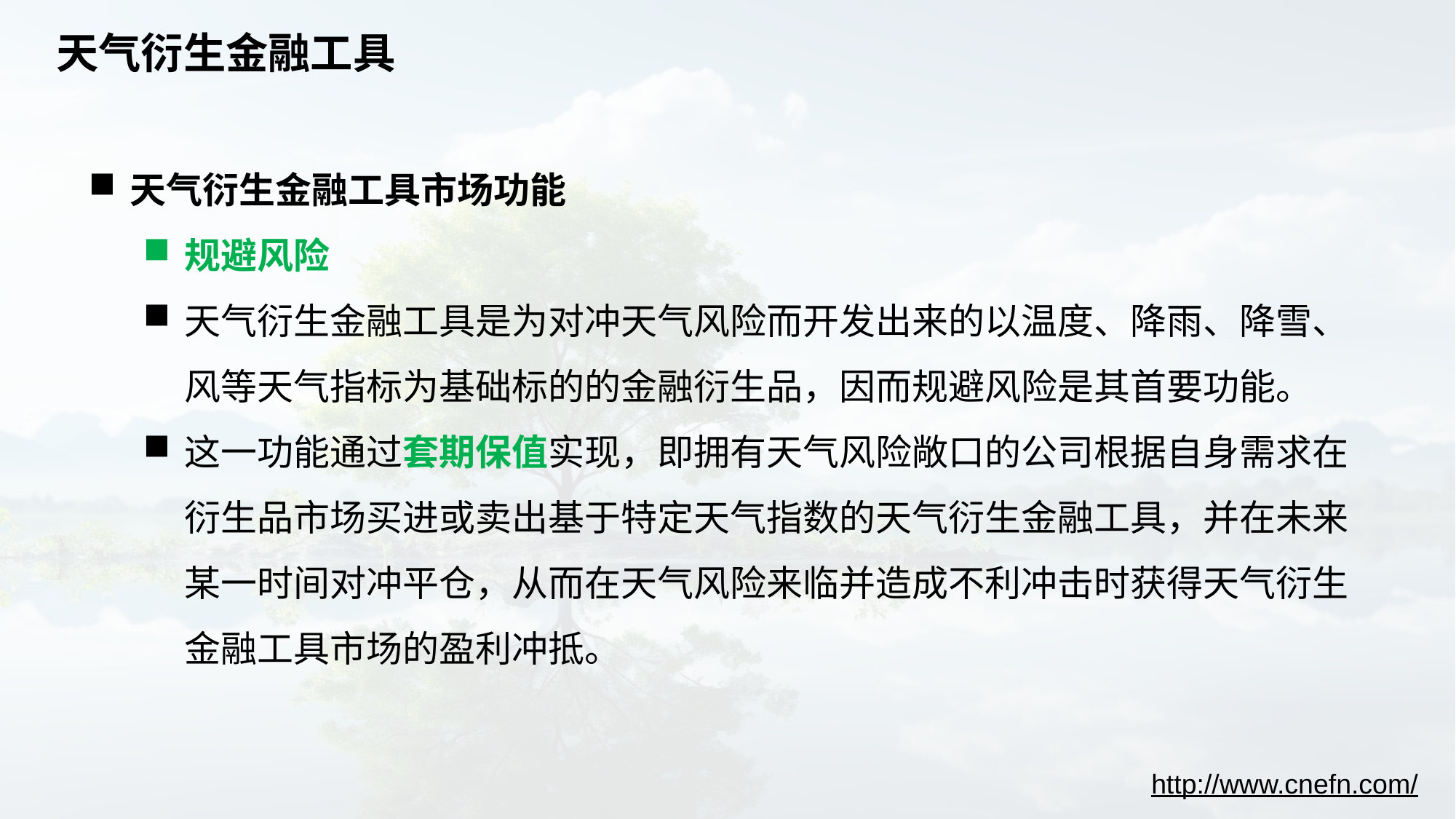

# 天气衍生金融工具
天气衍生金融工具市场功能
规避风险
天气衍生金融工具是为对冲天气风险而开发出来的以温度、降雨、降雪、风等天气指标为基础标的的金融衍生品，因而规避风险是其首要功能。
这一功能通过套期保值实现，即拥有天气风险敞口的公司根据自身需求在衍生品市场买进或卖出基于特定天气指数的天气衍生金融工具，并在未来某一时间对冲平仓，从而在天气风险来临并造成不利冲击时获得天气衍生金融工具市场的盈利冲抵。